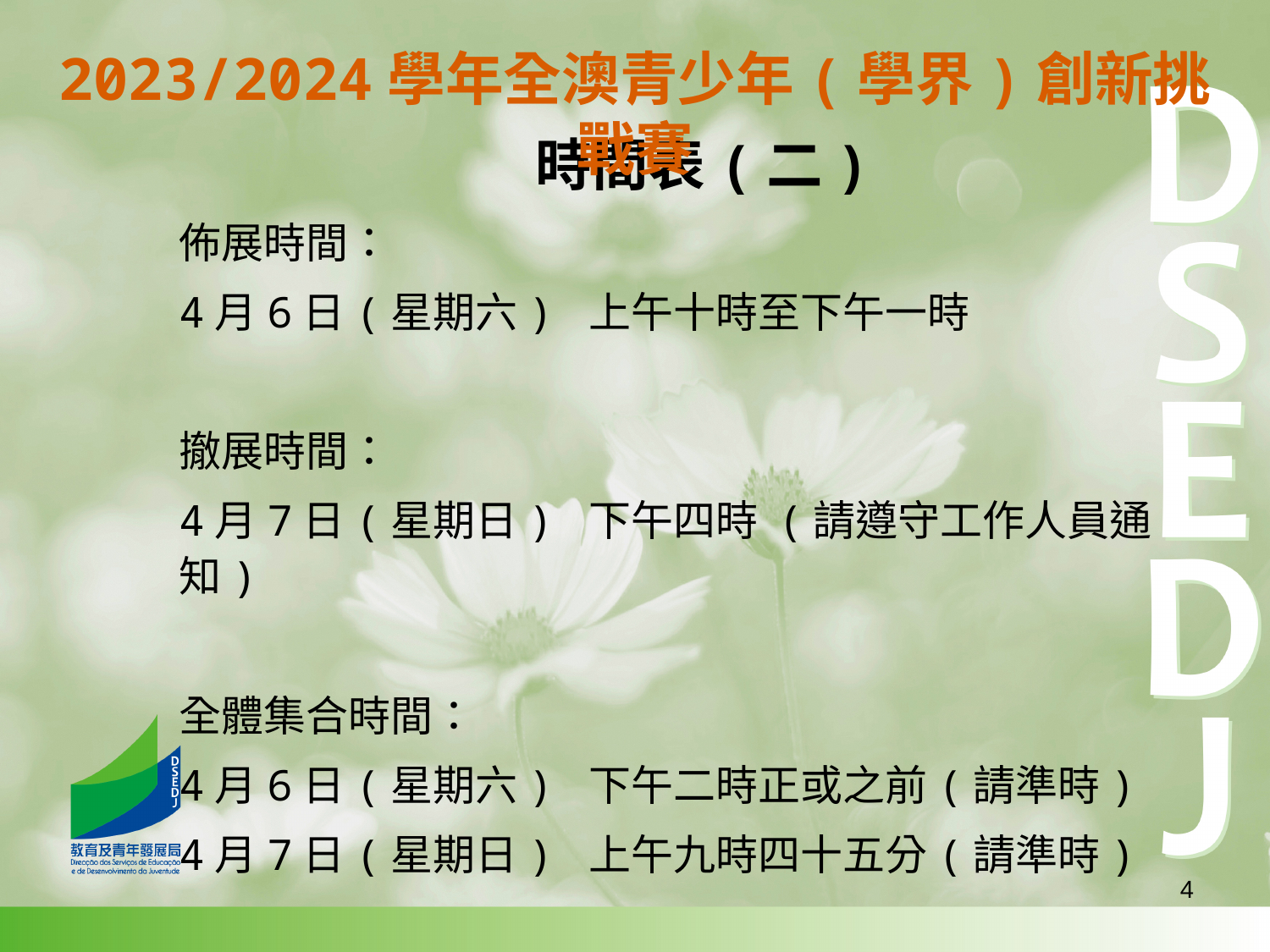

2023/2024學年全澳青少年(學界)創新挑戰賽
時間表(二)
佈展時間：
4月6日(星期六) 上午十時至下午一時

撤展時間：
4月7日(星期日) 下午四時 (請遵守工作人員通知)

全體集合時間：
4月6日(星期六) 下午二時正或之前(請準時)
4月7日(星期日) 上午九時四十五分(請準時)

4